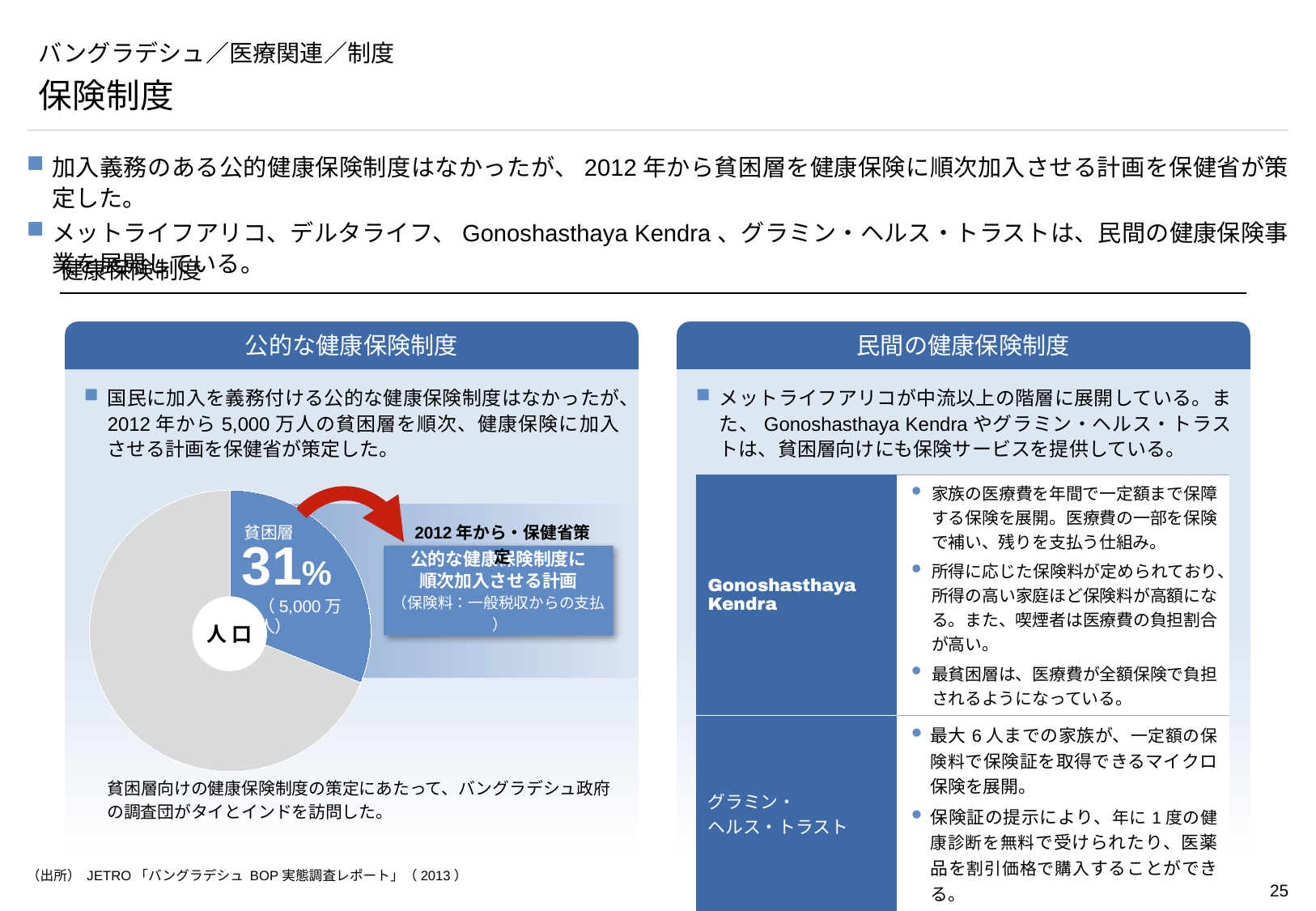

# バングラデシュ／医療関連／制度
保険制度
加入義務のある公的健康保険制度はなかったが、2012年から貧困層を健康保険に順次加入させる計画を保健省が策定した。
メットライフアリコ、デルタライフ、Gonoshasthaya Kendra、グラミン・ヘルス・トラストは、民間の健康保険事業を展開している。
健康保険制度
公的な健康保険制度
民間の健康保険制度
国民に加入を義務付ける公的な健康保険制度はなかったが、2012年から5,000万人の貧困層を順次、健康保険に加入させる計画を保健省が策定した。
メットライフアリコが中流以上の階層に展開している。また、Gonoshasthaya Kendraやグラミン・ヘルス・トラストは、貧困層向けにも保険サービスを提供している。
| Gonoshasthaya Kendra | 家族の医療費を年間で一定額まで保障する保険を展開。医療費の一部を保険で補い、残りを支払う仕組み。 所得に応じた保険料が定められており、所得の高い家庭ほど保険料が高額になる。また、喫煙者は医療費の負担割合が高い。 最貧困層は、医療費が全額保険で負担されるようになっている。 |
| --- | --- |
| グラミン・ ヘルス・トラスト | 最大6人までの家族が、一定額の保険料で保険証を取得できるマイクロ保険を展開。 保険証の提示により、年に1度の健康診断を無料で受けられたり、医薬品を割引価格で購入することができる。 |

### Chart

| Category | 列1 |
|---|---|
| 第 1 四半期 | 31.0 |
| 第 2 四半期 | 69.0 |

2012年から・保健省策定
貧困層
公的な健康保険制度に
順次加入させる計画
（保険料：一般税収からの支払 ）
31%
（5,000万人）
人 口
貧困層向けの健康保険制度の策定にあたって、バングラデシュ政府の調査団がタイとインドを訪問した。
（出所） JETRO「バングラデシュ BOP実態調査レポート」（2013）